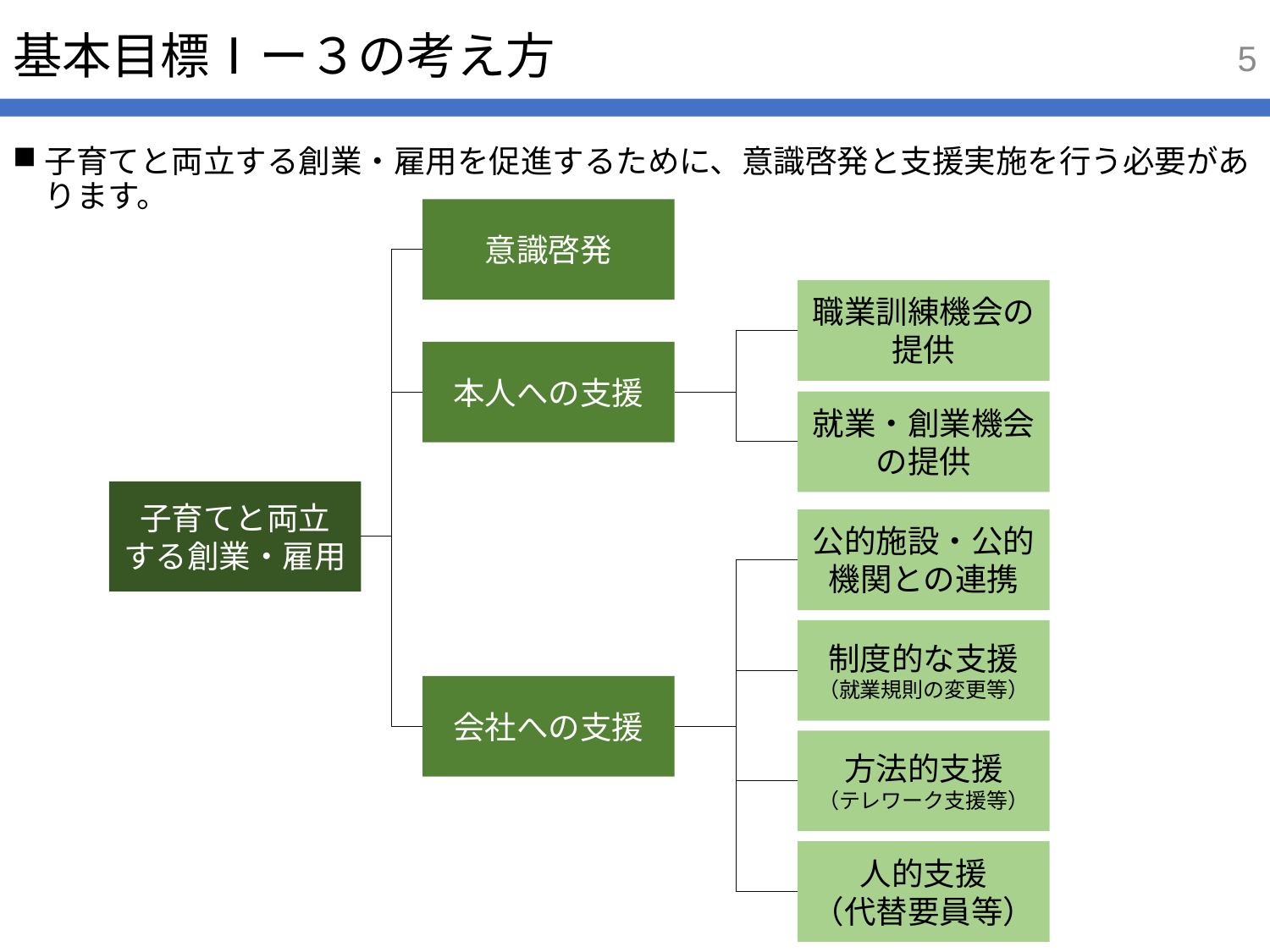

5
# 基本目標Ⅰー３の考え方
子育てと両立する創業・雇用を促進するために、意識啓発と支援実施を行う必要があります。
意識啓発
職業訓練機会の提供
本人への支援
就業・創業機会の提供
子育てと両立
する創業・雇用
公的施設・公的機関との連携
制度的な支援（就業規則の変更等）
会社への支援
方法的支援
（テレワーク支援等）
人的支援
（代替要員等）